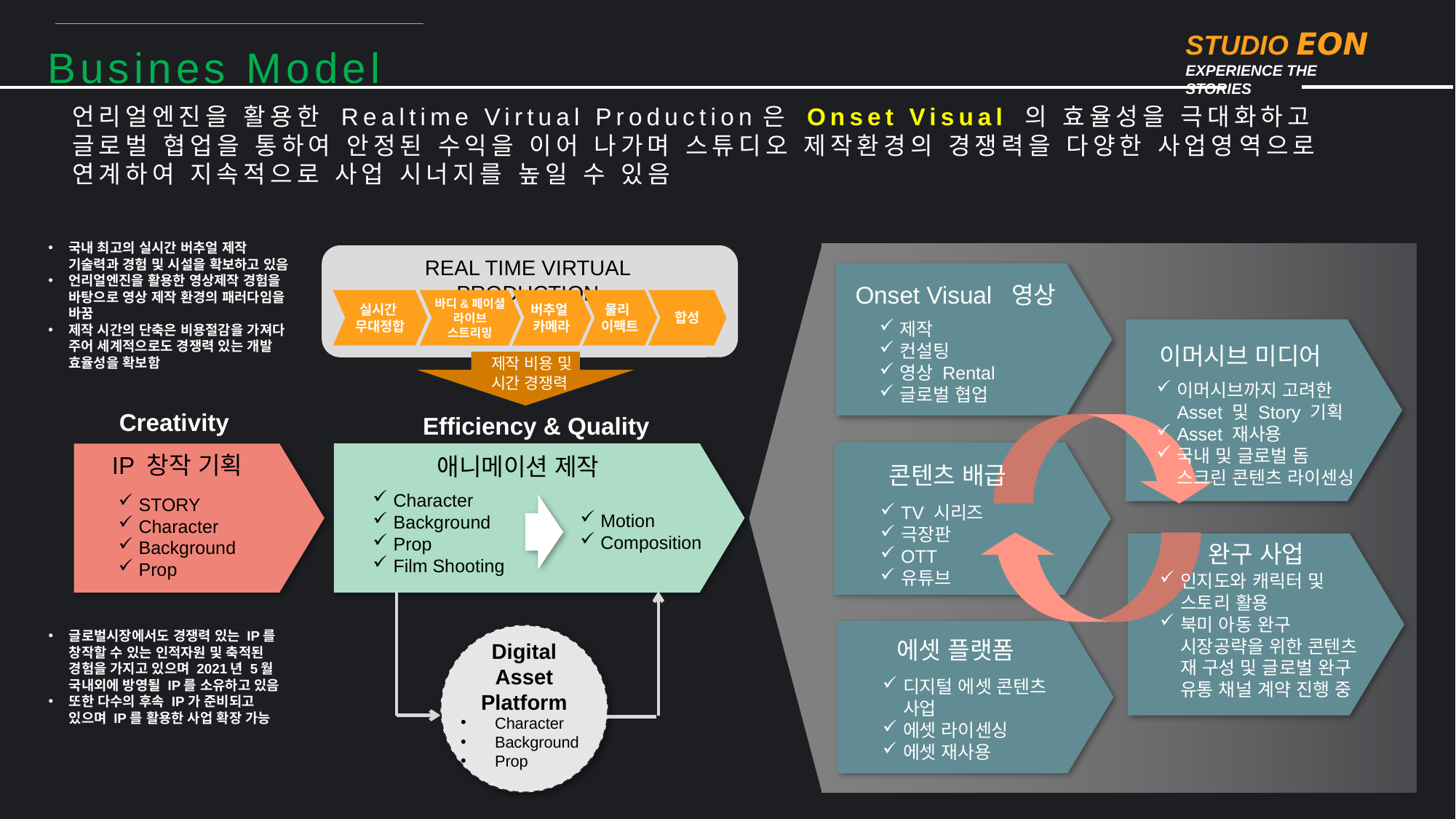

Busines Model
언리얼엔진을 활용한 Realtime Virtual Production은 Onset Visual 의 효율성을 극대화하고 글로벌 협업을 통하여 안정된 수익을 이어 나가며 스튜디오 제작환경의 경쟁력을 다양한 사업영역으로 연계하여 지속적으로 사업 시너지를 높일 수 있음
국내 최고의 실시간 버추얼 제작 기술력과 경험 및 시설을 확보하고 있음
언리얼엔진을 활용한 영상제작 경험을 바탕으로 영상 제작 환경의 패러다임을 바꿈
제작 시간의 단축은 비용절감을 가져다 주어 세계적으로도 경쟁력 있는 개발 효율성을 확보함

REAL TIME VIRTUAL PRODUCTION

Onset Visual  영상
실시간
무대정합
바디&페이셜 라이브
스트리밍
버추얼
카메라
물리
이펙트
합성
제작
컨설팅
영상 Rental
글로벌 협업

이머시브 미디어
제작 비용 및
시간 경쟁력

이머시브까지 고려한 Asset 및 Story 기획
Asset 재사용
국내 및 글로벌 돔 스크린 콘텐츠 라이센싱
Creativity
Efficiency & Quality

IP 창작 기획
애니메이션 제작
콘텐츠 배급

Character
Background
Prop
Film Shooting
STORY
Character
Background
Prop
TV 시리즈
극장판
OTT
유튜브
Motion
Composition

완구 사업

인지도와 캐릭터 및 스토리 활용
북미 아동 완구 시장공략을 위한 콘텐츠 재 구성 및 글로벌 완구 유통 채널 계약 진행 중
글로벌시장에서도 경쟁력 있는 IP를 창작할 수 있는 인적자원 및 축적된 경험을 가지고 있으며 2021년 5월 국내외에 방영될 IP를 소유하고 있음
또한 다수의 후속 IP가 준비되고 있으며 IP를 활용한 사업 확장 가능

에셋 플랫폼
Digital
Asset
Platform
디지털 에셋 콘텐츠 사업
에셋 라이센싱
에셋 재사용
Character
Background
Prop